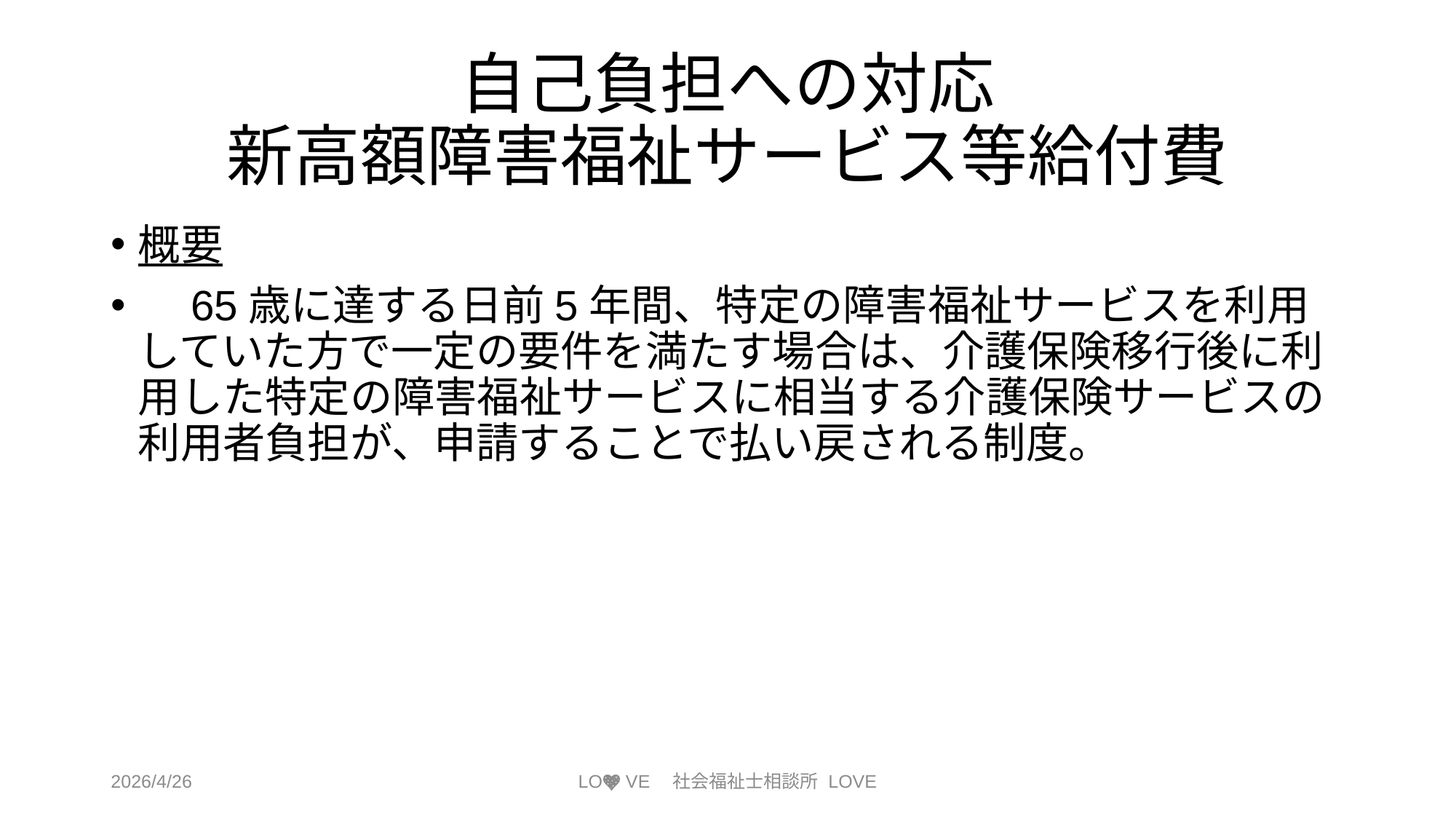

# 自己負担への対応 新高額障害福祉サービス等給付費
概要
　65歳に達する日前5年間、特定の障害福祉サービスを利用していた方で一定の要件を満たす場合は、介護保険移行後に利用した特定の障害福祉サービスに相当する介護保険サービスの利用者負担が、申請することで払い戻される制度。
2026/4/26
LO💖 VE　社会福祉士相談所 LOVE